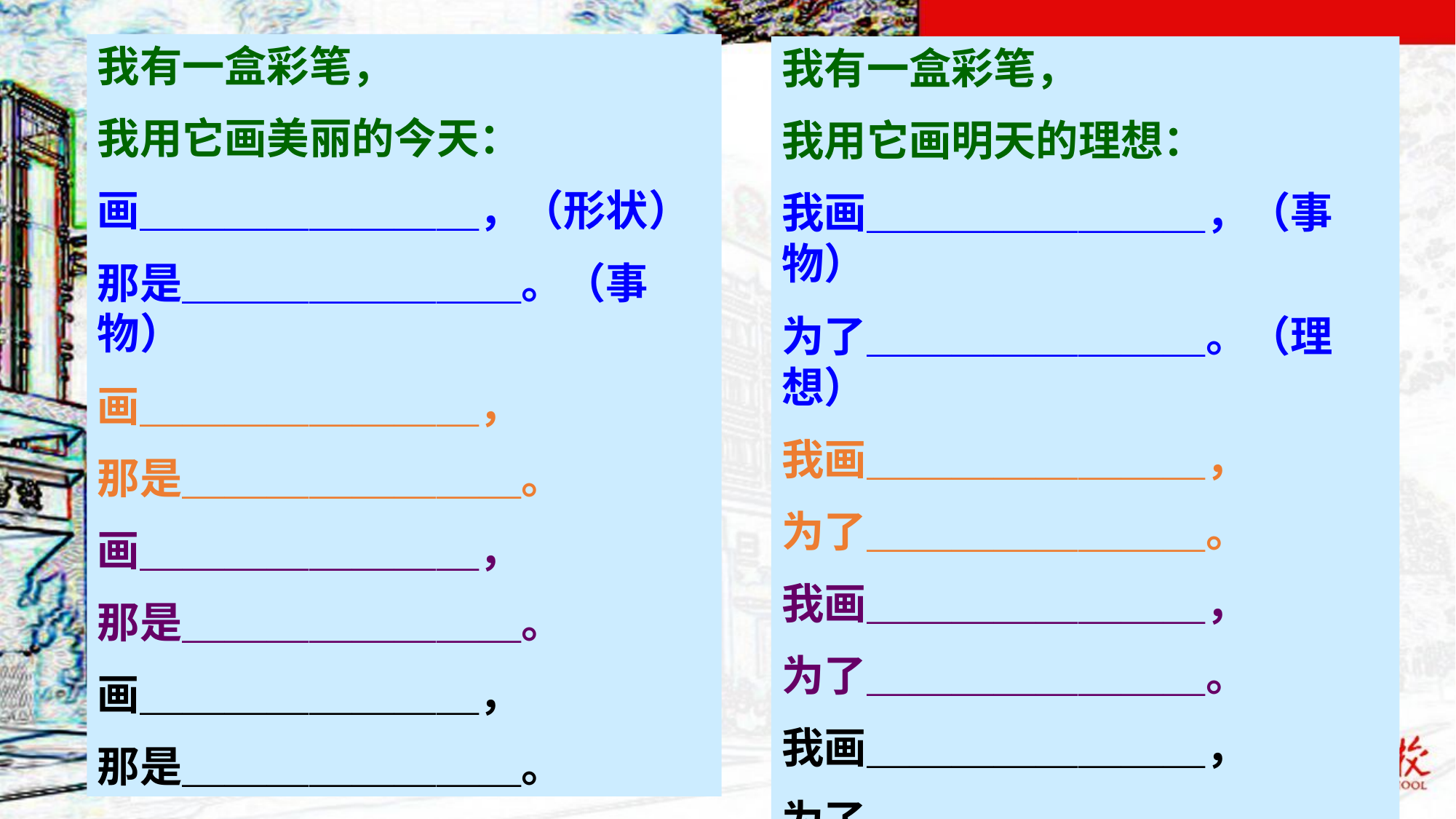

我有一盒彩笔，
我用它画美丽的今天：
画＿＿＿＿＿＿＿＿，（形状）
那是＿＿＿＿＿＿＿＿。（事物）
画＿＿＿＿＿＿＿＿，
那是＿＿＿＿＿＿＿＿。
画＿＿＿＿＿＿＿＿，
那是＿＿＿＿＿＿＿＿。
画＿＿＿＿＿＿＿＿，
那是＿＿＿＿＿＿＿＿。
我有一盒彩笔，
我用它画明天的理想：
我画＿＿＿＿＿＿＿＿，（事物）
为了＿＿＿＿＿＿＿＿。（理想）
我画＿＿＿＿＿＿＿＿，
为了＿＿＿＿＿＿＿＿。
我画＿＿＿＿＿＿＿＿，
为了＿＿＿＿＿＿＿＿。
我画＿＿＿＿＿＿＿＿，
为了＿＿＿＿＿＿＿＿。